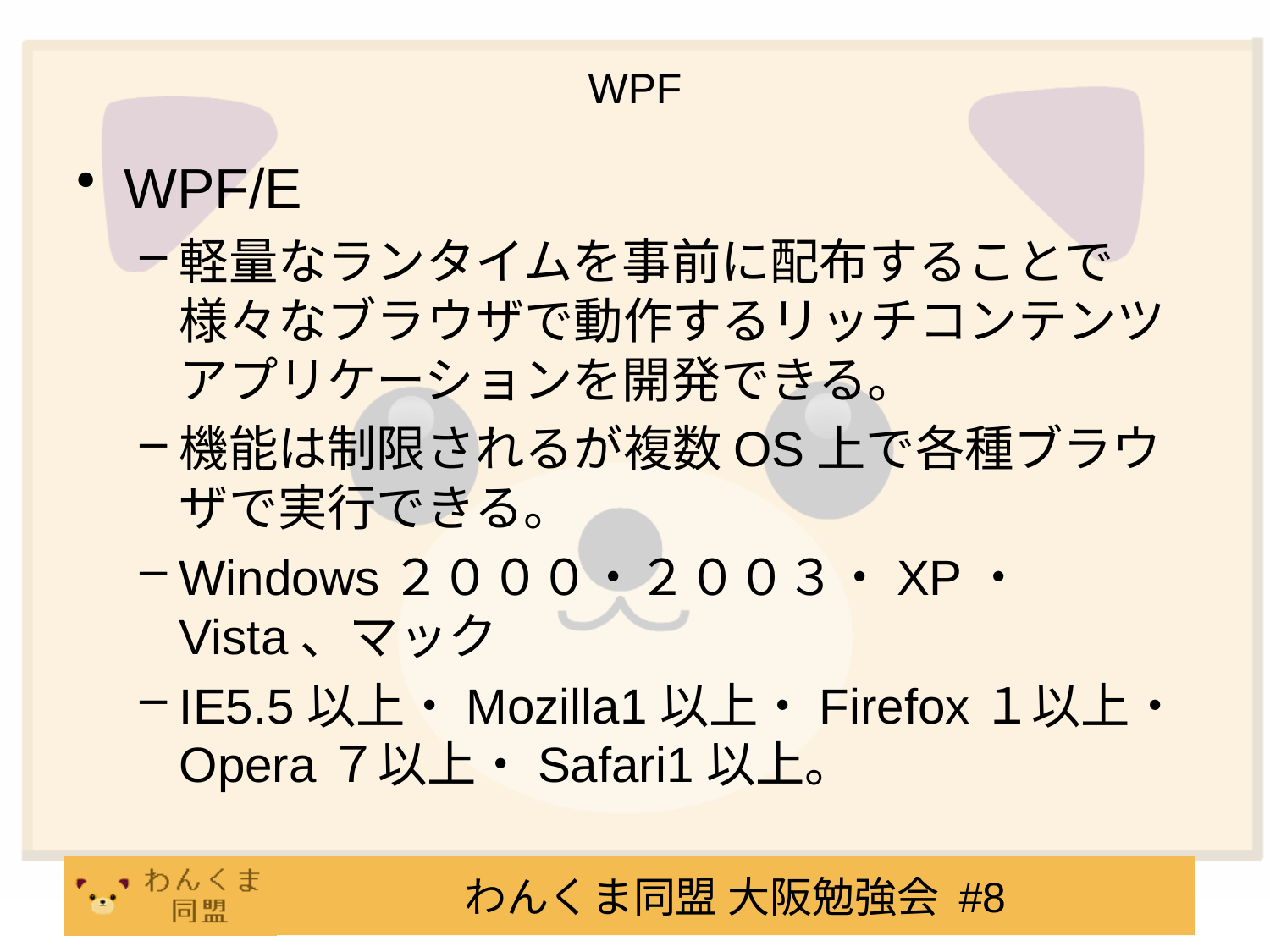

# WPF
WPF/E
軽量なランタイムを事前に配布することで様々なブラウザで動作するリッチコンテンツアプリケーションを開発できる。
機能は制限されるが複数OS上で各種ブラウザで実行できる。
Windows２０００・２００３・XP・Vista、マック
IE5.5以上・Mozilla1以上・Firefox１以上・Opera７以上・Safari1以上。